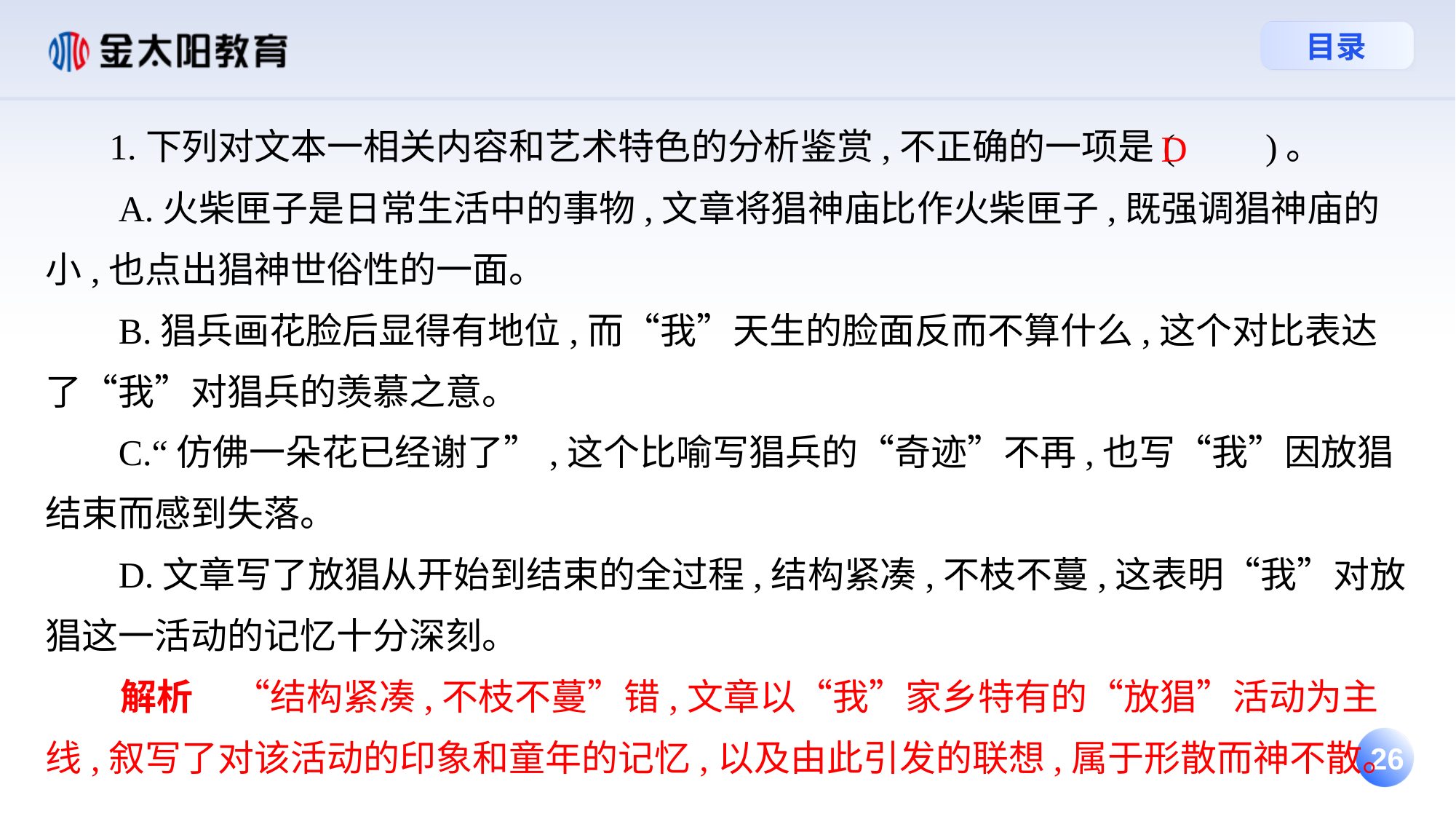

1.下列对文本一相关内容和艺术特色的分析鉴赏,不正确的一项是(　　)。
        A.火柴匣子是日常生活中的事物,文章将猖神庙比作火柴匣子,既强调猖神庙的小,也点出猖神世俗性的一面。
        B.猖兵画花脸后显得有地位,而“我”天生的脸面反而不算什么,这个对比表达了“我”对猖兵的羡慕之意。
        C.“仿佛一朵花已经谢了”,这个比喻写猖兵的“奇迹”不再,也写“我”因放猖结束而感到失落。
        D.文章写了放猖从开始到结束的全过程,结构紧凑,不枝不蔓,这表明“我”对放猖这一活动的记忆十分深刻。
        解析     “结构紧凑,不枝不蔓”错,文章以“我”家乡特有的“放猖”活动为主线,叙写了对该活动的印象和童年的记忆,以及由此引发的联想,属于形散而神不散。
D